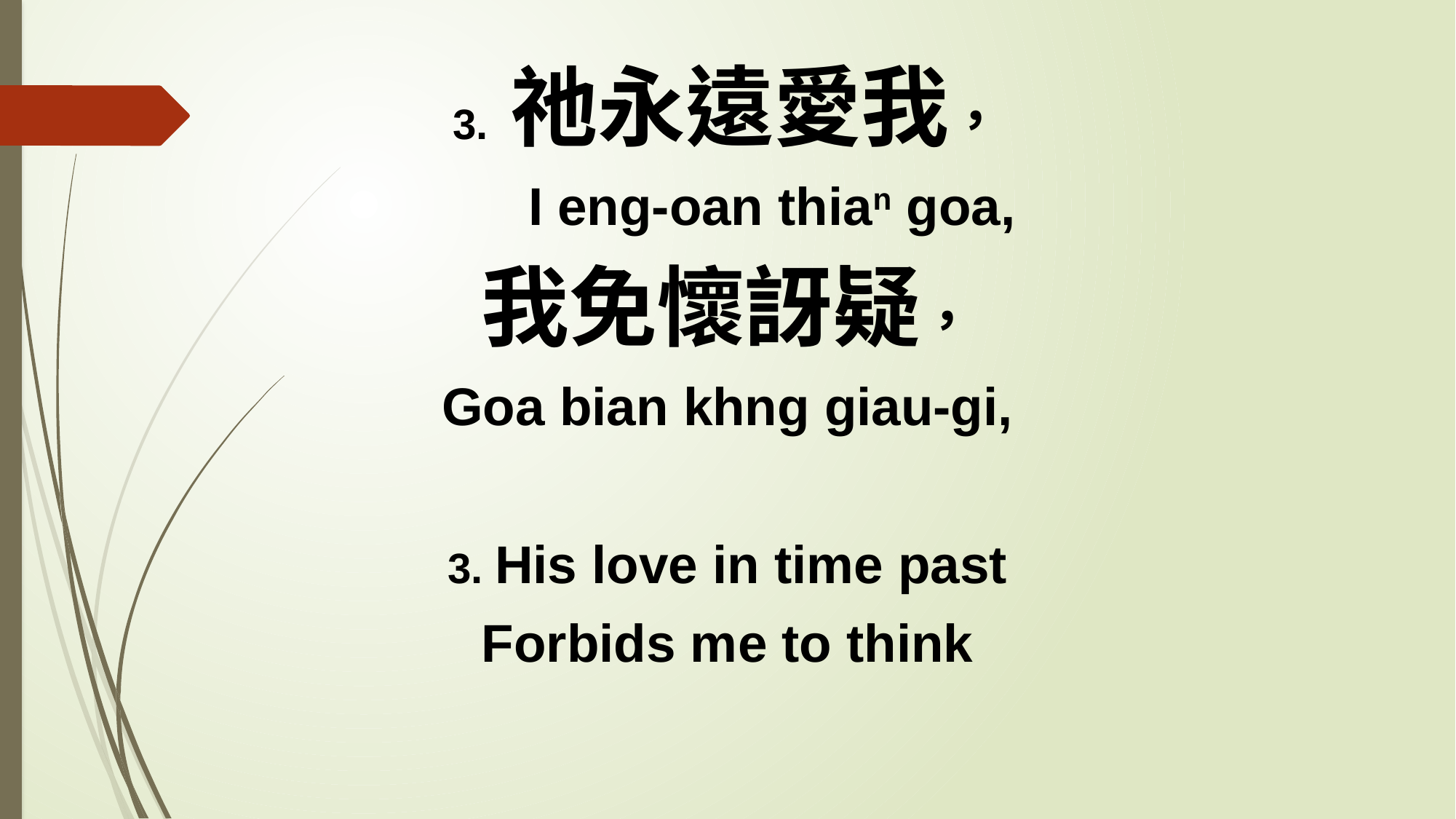

3. 祂永遠愛我，
      I eng-oan thian goa,
我免懷訝疑，
Goa bian khng giau-gi,

3. His love in time past
Forbids me to think